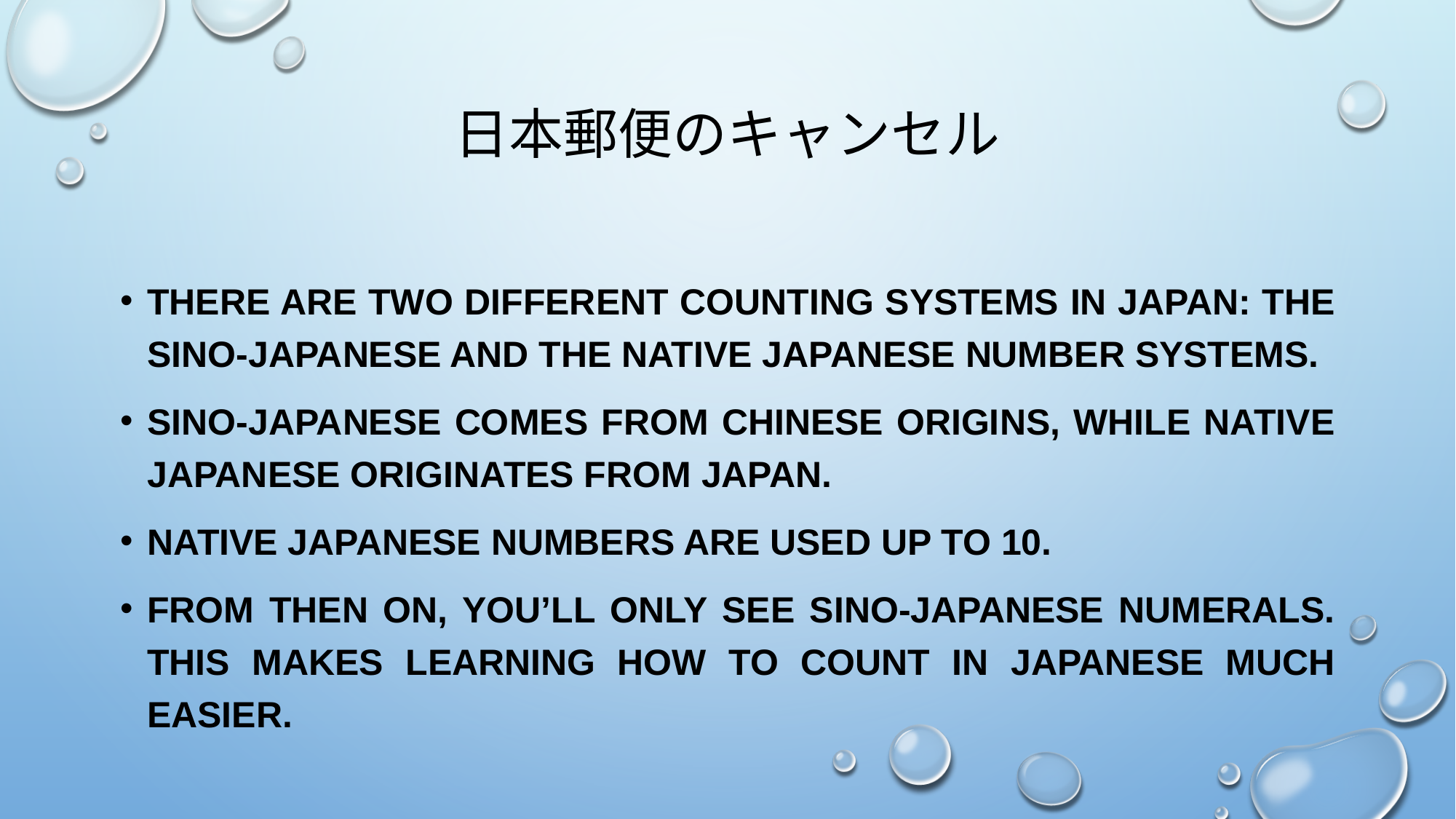

# 日本郵便のキャンセル
There are two different counting systems in Japan: the Sino-Japanese and the Native Japanese number systems.
Sino-Japanese comes from Chinese origins, while Native Japanese originates from Japan.
native Japanese numbers are used up to 10.
From then on, you’ll only see Sino-Japanese numerals. This makes learning how to count in Japanese much easier.